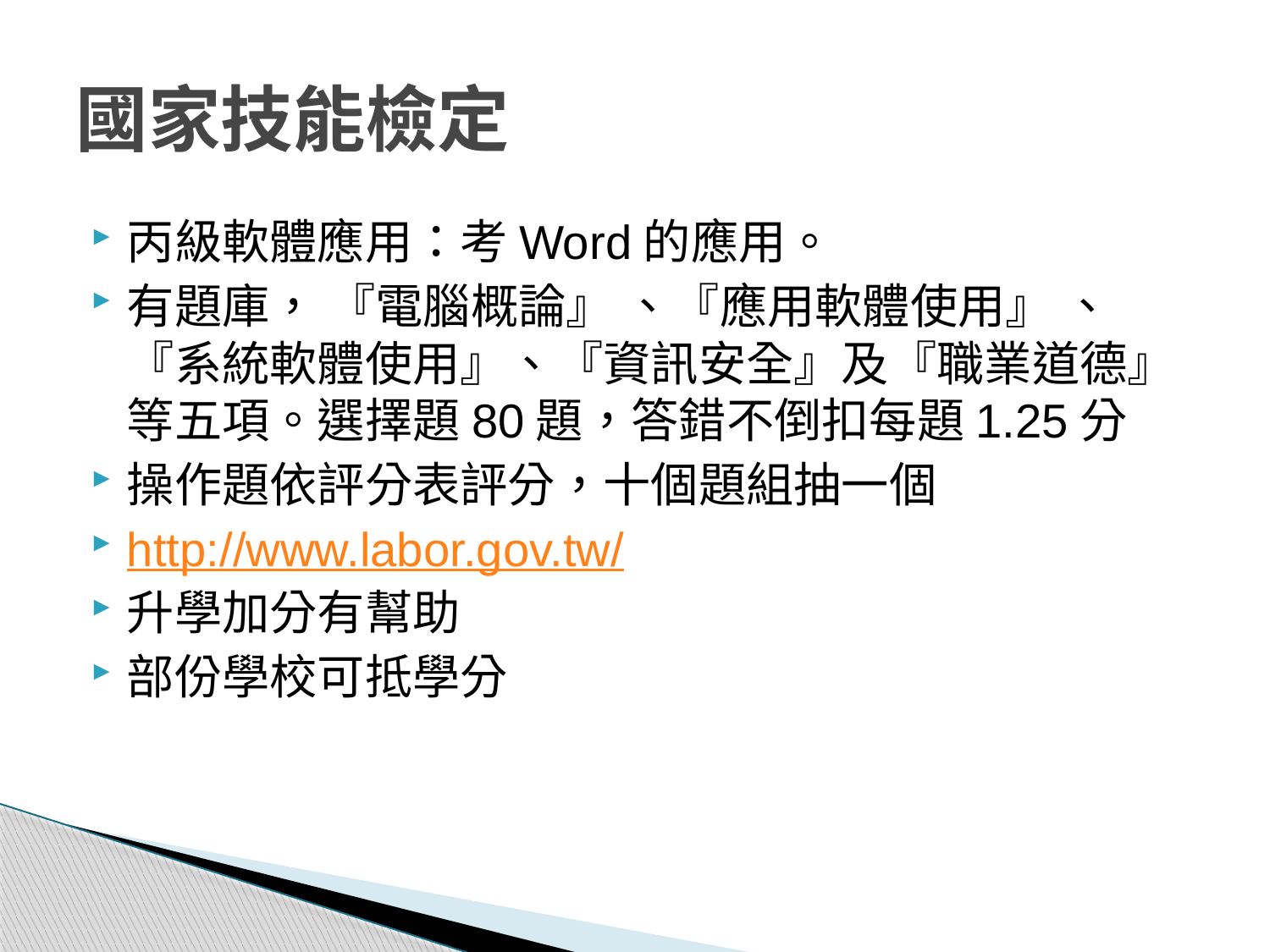

# 國家技能檢定
丙級軟體應用：考Word的應用。
有題庫， 『電腦概論』 、『應用軟體使用』 、『系統軟體使用』、『資訊安全』及『職業道德』等五項。選擇題80題，答錯不倒扣每題1.25分
操作題依評分表評分，十個題組抽一個
http://www.labor.gov.tw/
升學加分有幫助
部份學校可抵學分